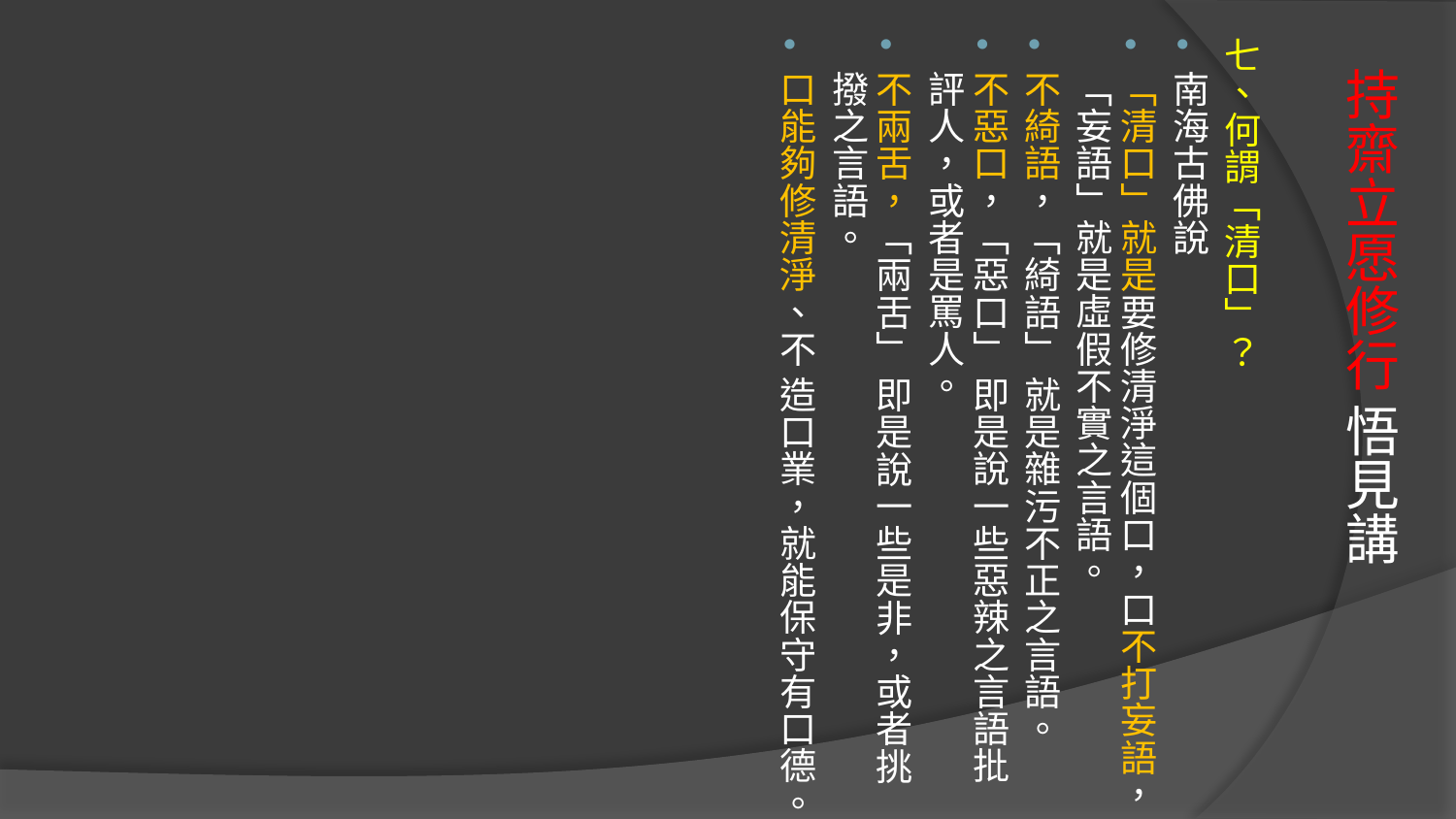

七、何謂「清口」？
南海古佛說
「清口」就是要修清淨這個口，口不打妄語，「妄語」就是虛假不實之言語。
不綺語，「綺語」 就是雜污不正之言語。
不惡口，「惡口」 即是說一些惡辣之言語批評人，或者是罵人。
不兩舌，「兩舌」 即是說一些是非，或者挑撥之言語。
口能夠修清淨、不 造口業，就能保守有口德。

# 持齋立愿修行 悟見講